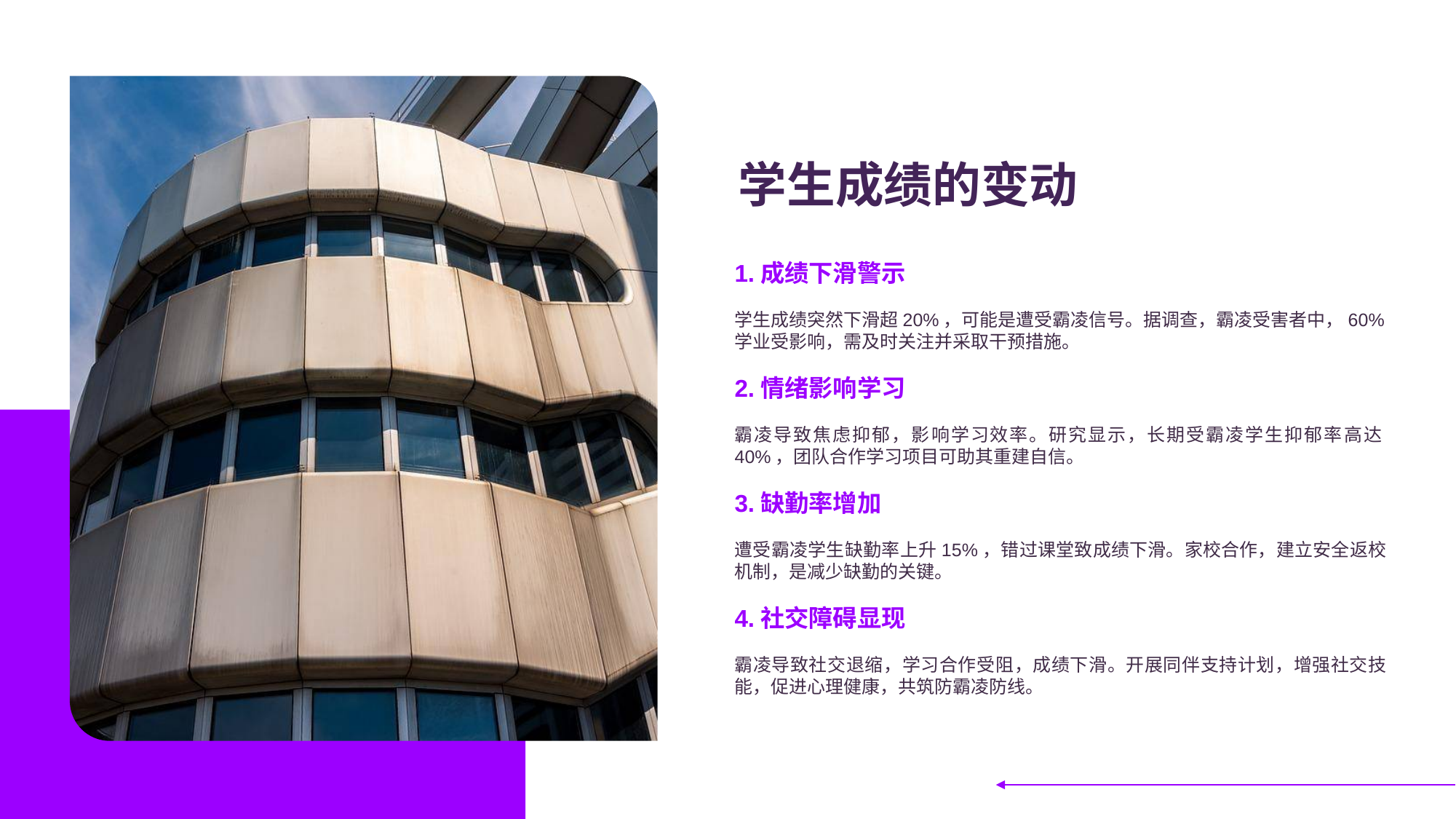

学生成绩的变动

1.成绩下滑警示
学生成绩突然下滑超20%，可能是遭受霸凌信号。据调查，霸凌受害者中，60%学业受影响，需及时关注并采取干预措施。
2.情绪影响学习
霸凌导致焦虑抑郁，影响学习效率。研究显示，长期受霸凌学生抑郁率高达40%，团队合作学习项目可助其重建自信。
3.缺勤率增加
遭受霸凌学生缺勤率上升15%，错过课堂致成绩下滑。家校合作，建立安全返校机制，是减少缺勤的关键。
4.社交障碍显现
霸凌导致社交退缩，学习合作受阻，成绩下滑。开展同伴支持计划，增强社交技能，促进心理健康，共筑防霸凌防线。